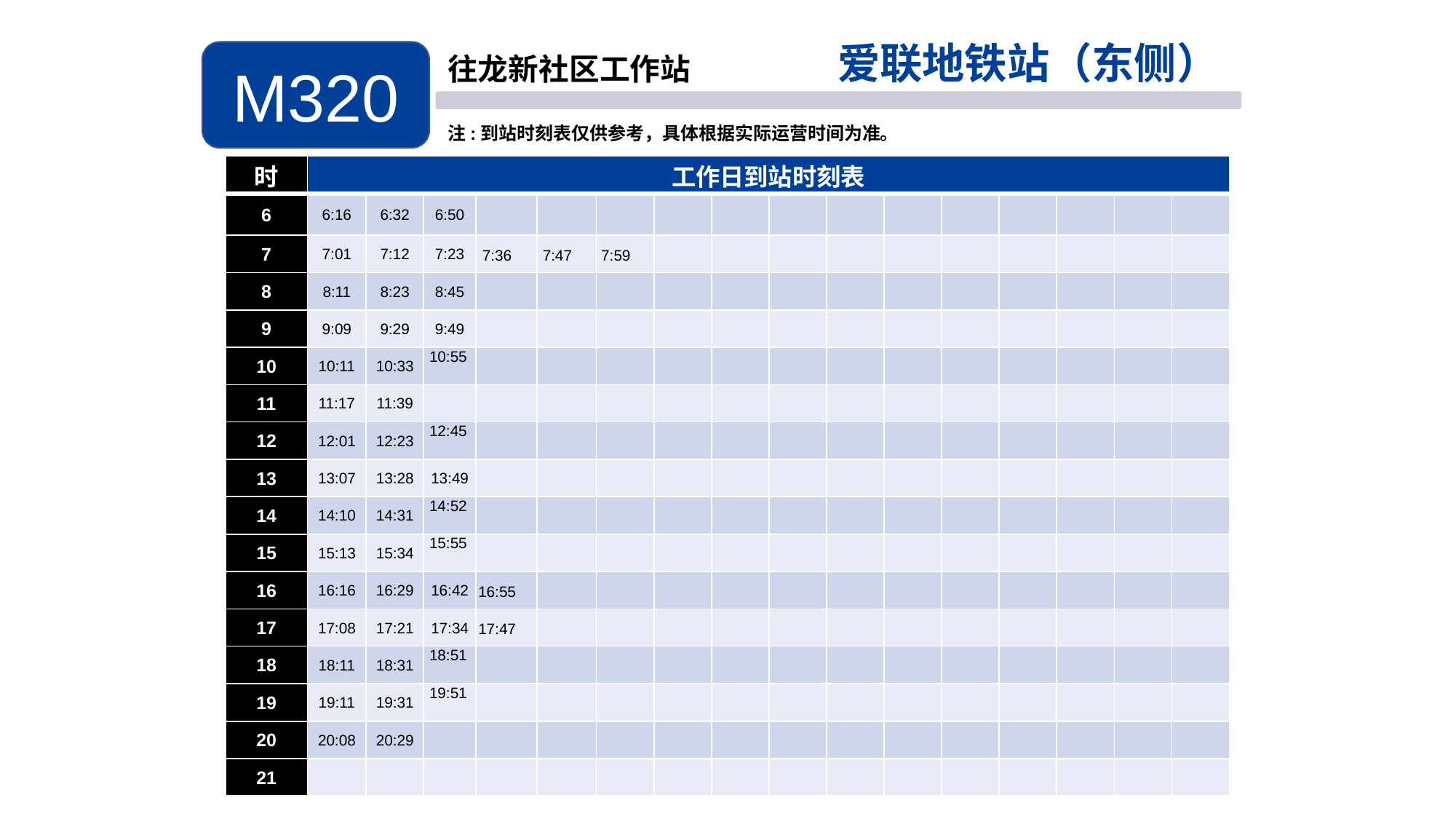

爱联地铁站（东侧）
M320
往龙新社区工作站

注:到站时刻表仅供参考，具体根据实际运营时间为准。
| 时 | 工作日到站时刻表 |  |  |  |  |  |  |  |  |  |  |  |  |  |  |  |
| --- | --- | --- | --- | --- | --- | --- | --- | --- | --- | --- | --- | --- | --- | --- | --- | --- |
| 6 | 6:16 | 6:32 | 6:50 |  |  |  |  |  |  |  |  |  |  |  |  |  |
| 7 | 7:01 | 7:12 | 7:23 | 7:36 | 7:47 | 7:59 |  |  |  |  |  |  |  |  |  |  |
| 8 | 8:11 | 8:23 | 8:45 |  |  |  |  |  |  |  |  |  |  |  |  |  |
| 9 | 9:09 | 9:29 | 9:49 |  |  |  |  |  |  |  |  |  |  |  |  |  |
| 10 | 10:11 | 10:33 | 10:55 |  |  |  |  |  |  |  |  |  |  |  |  |  |
| 11 | 11:17 | 11:39 |  |  |  |  |  |  |  |  |  |  |  |  |  |  |
| 12 | 12:01 | 12:23 | 12:45 |  |  |  |  |  |  |  |  |  |  |  |  |  |
| 13 | 13:07 | 13:28 | 13:49 |  |  |  |  |  |  |  |  |  |  |  |  |  |
| 14 | 14:10 | 14:31 | 14:52 |  |  |  |  |  |  |  |  |  |  |  |  |  |
| 15 | 15:13 | 15:34 | 15:55 |  |  |  |  |  |  |  |  |  |  |  |  |  |
| 16 | 16:16 | 16:29 | 16:42 | 16:55 |  |  |  |  |  |  |  |  |  |  |  |  |
| 17 | 17:08 | 17:21 | 17:34 | 17:47 |  |  |  |  |  |  |  |  |  |  |  |  |
| 18 | 18:11 | 18:31 | 18:51 |  |  |  |  |  |  |  |  |  |  |  |  |  |
| 19 | 19:11 | 19:31 | 19:51 |  |  |  |  |  |  |  |  |  |  |  |  |  |
| 20 | 20:08 | 20:29 |  |  |  |  |  |  |  |  |  |  |  |  |  |  |
| 21 |  |  |  |  |  |  |  |  |  |  |  |  |  |  |  |  |